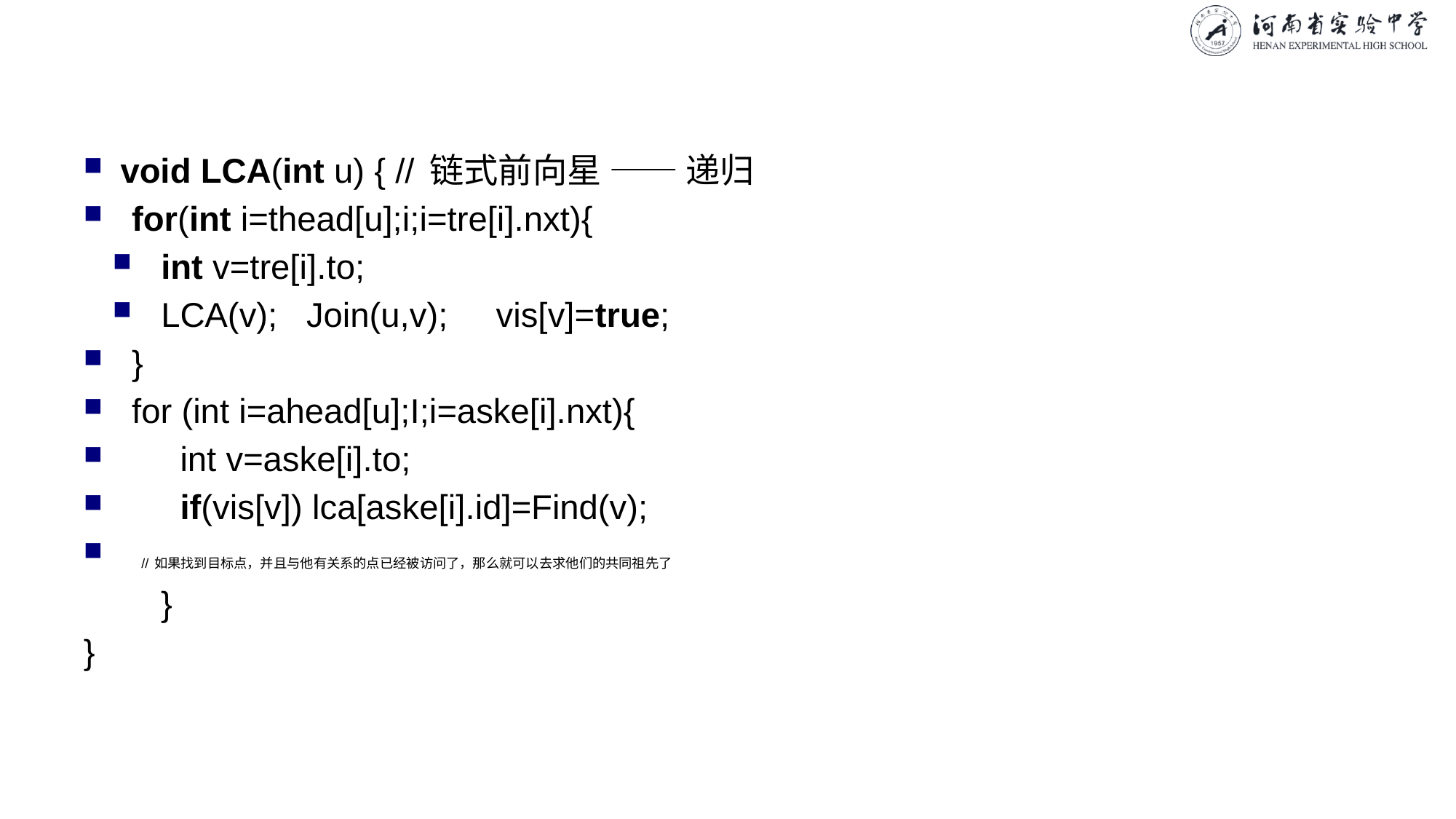

#
void LCA(int u) { // 链式前向星 —— 递归
for(int i=thead[u];i;i=tre[i].nxt){
int v=tre[i].to;
LCA(v);   Join(u,v);     vis[v]=true;
}
for (int i=ahead[u];I;i=aske[i].nxt){
     int v=aske[i].to;
     if(vis[v]) lca[aske[i].id]=Find(v);
 // 如果找到目标点，并且与他有关系的点已经被访问了，那么就可以去求他们的共同祖先了
        }
}